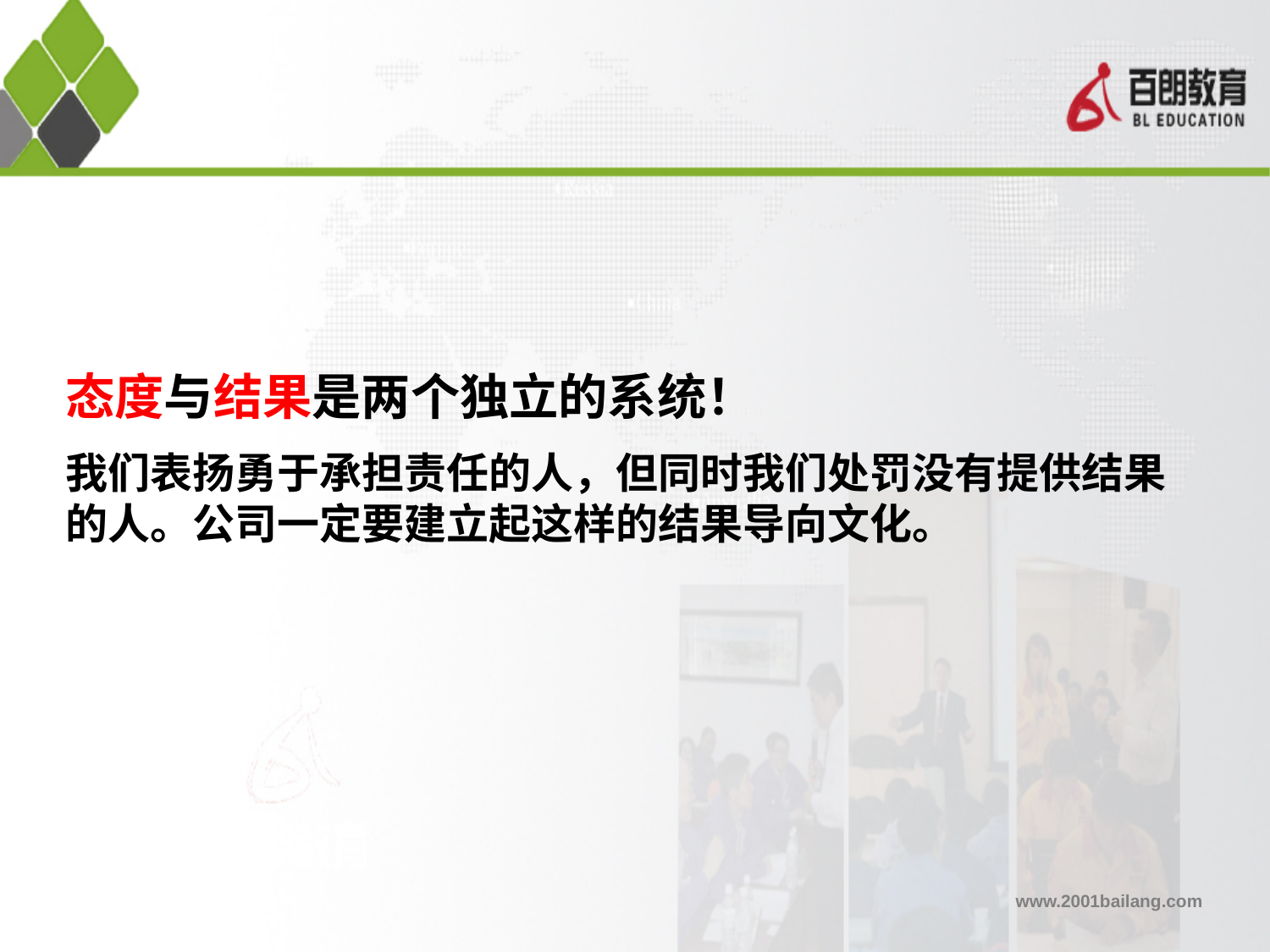

态度与结果是两个独立的系统！
我们表扬勇于承担责任的人，但同时我们处罚没有提供结果的人。公司一定要建立起这样的结果导向文化。